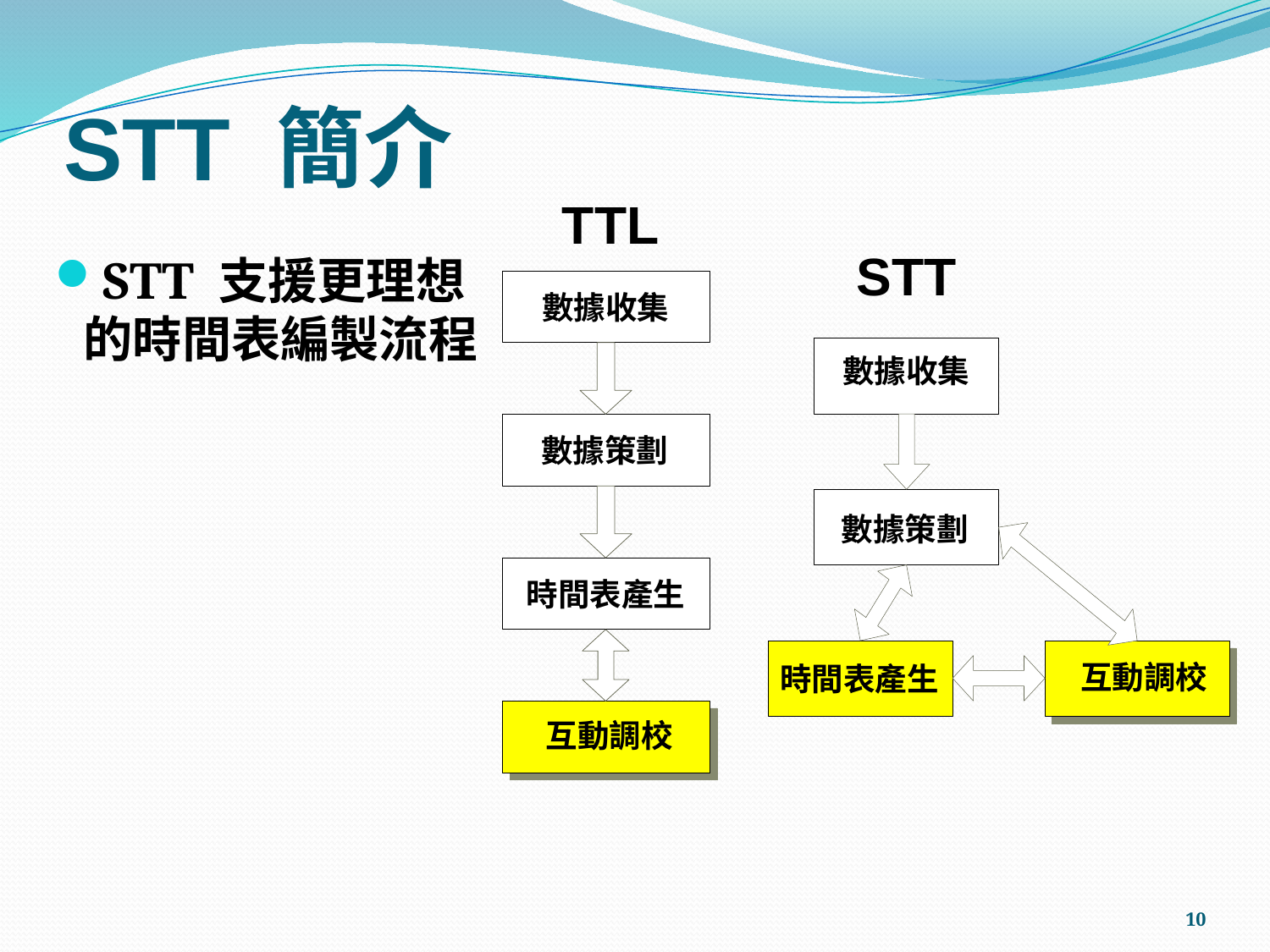

# STT 簡介
TTL

數據收集

數據策劃

時間表產生

互動調校
STT

數據收集

數據策劃

互動調校
時間表產生
STT 支援更理想的時間表編製流程
10